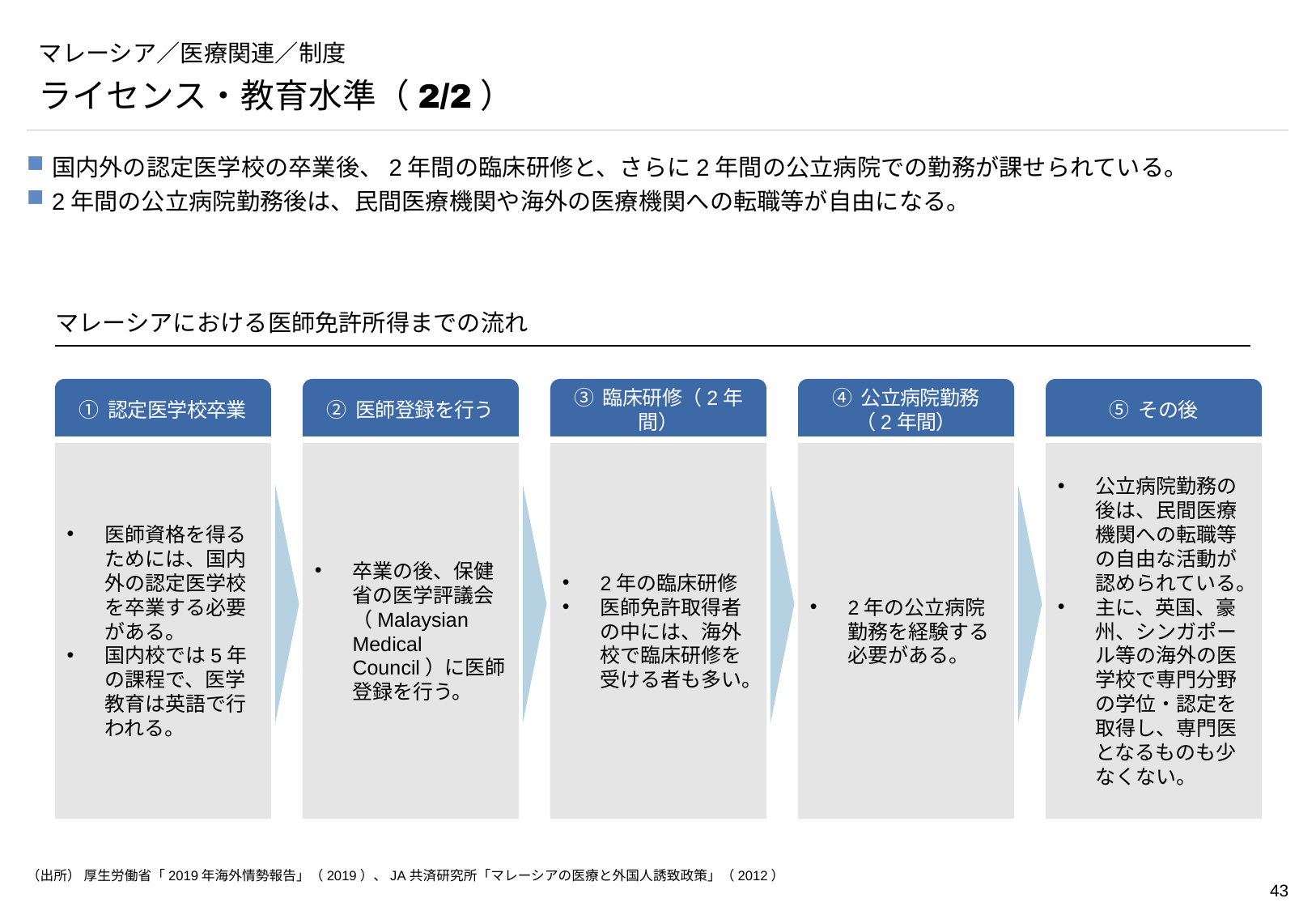

# マレーシア／医療関連／制度
ライセンス・教育水準（2/2）
国内外の認定医学校の卒業後、2年間の臨床研修と、さらに2年間の公立病院での勤務が課せられている。
2年間の公立病院勤務後は、民間医療機関や海外の医療機関への転職等が自由になる。
マレーシアにおける医師免許所得までの流れ
➀ 認定医学校卒業
医師資格を得るためには、国内外の認定医学校を卒業する必要がある。
国内校では5年の課程で、医学教育は英語で行われる。
② 医師登録を行う
卒業の後、保健省の医学評議会（Malaysian Medical Council）に医師登録を行う。
③ 臨床研修（2年間）
2年の臨床研修
医師免許取得者の中には、海外校で臨床研修を受ける者も多い。
④ 公立病院勤務
（2年間）
2年の公立病院勤務を経験する必要がある。
⑤ その後
公立病院勤務の後は、民間医療機関への転職等の自由な活動が認められている。
主に、英国、豪州、シンガポール等の海外の医学校で専門分野の学位・認定を取得し、専門医となるものも少なくない。

（出所） 厚生労働省「2019年海外情勢報告」（2019）、JA共済研究所「マレーシアの医療と外国人誘致政策」（2012）